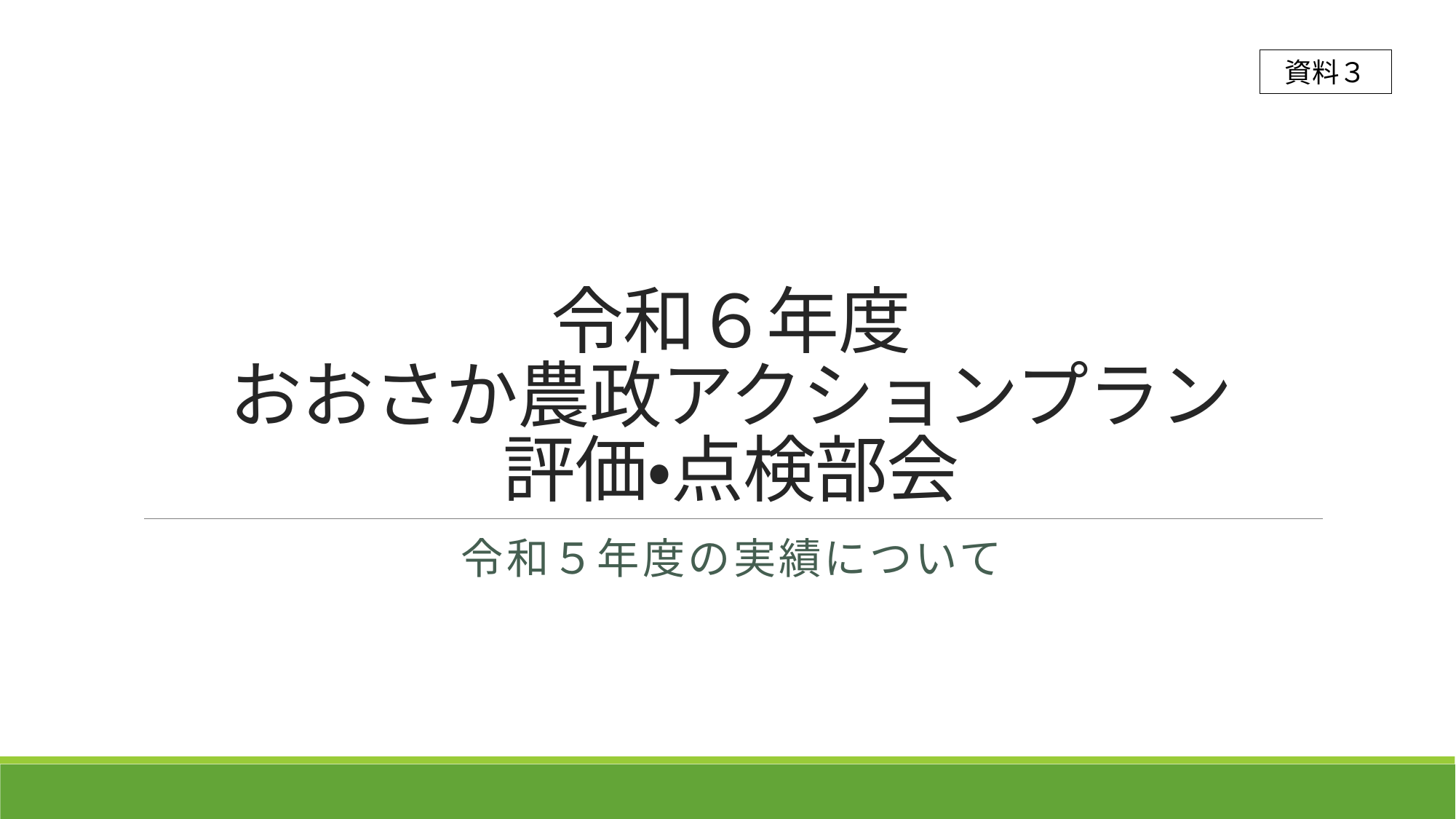

資料３
# 令和６年度 おおさか農政アクションプラン 評価・点検部会
令和５年度の実績について